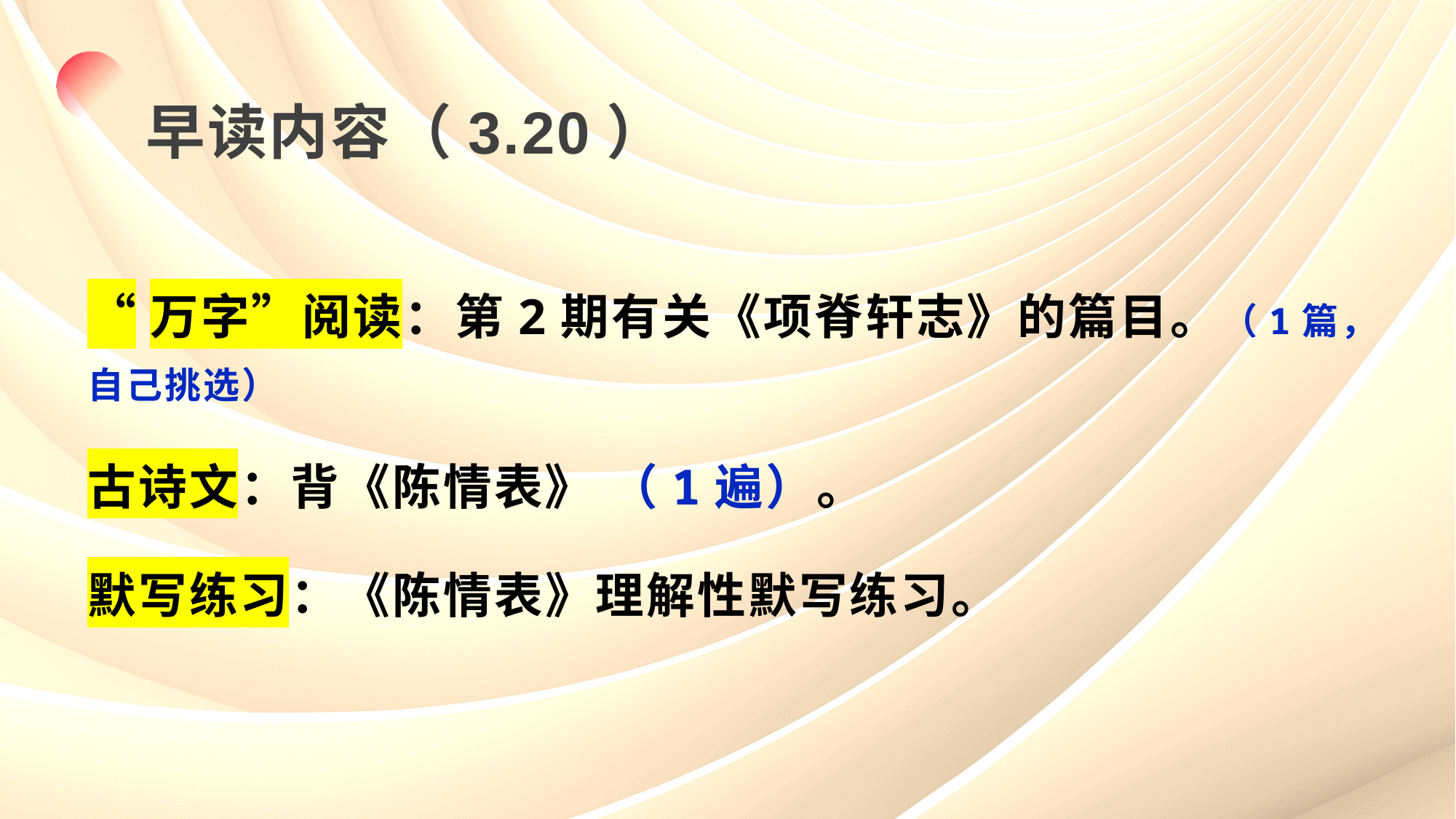

早读内容（3.20）
“万字”阅读：第2期有关《项脊轩志》的篇目。（1篇，自己挑选）
古诗文：背《陈情表》 （1遍）。
默写练习：《陈情表》理解性默写练习。